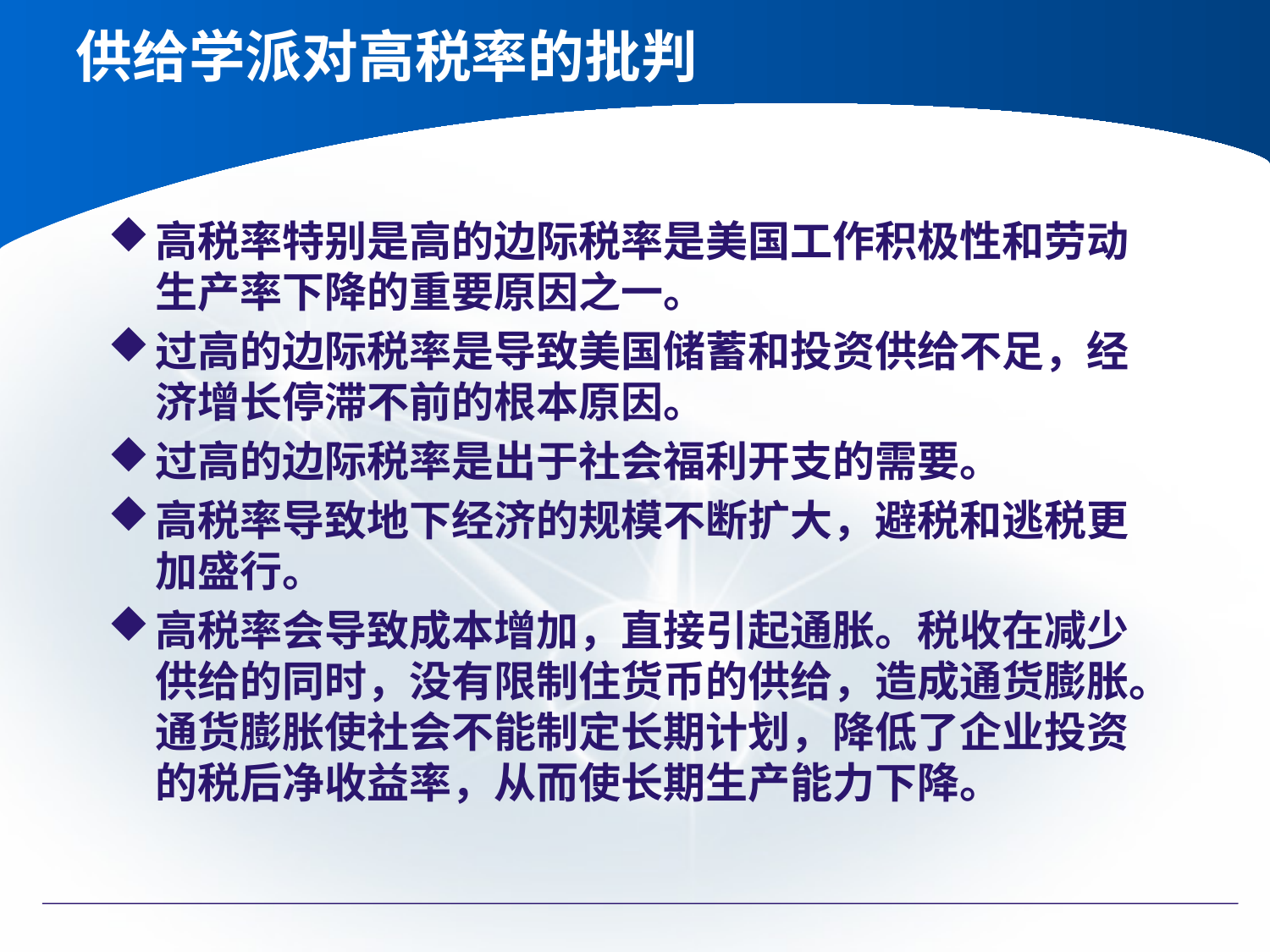

# 供给学派对高税率的批判
高税率特别是高的边际税率是美国工作积极性和劳动生产率下降的重要原因之一。
过高的边际税率是导致美国储蓄和投资供给不足，经济增长停滞不前的根本原因。
过高的边际税率是出于社会福利开支的需要。
高税率导致地下经济的规模不断扩大，避税和逃税更加盛行。
高税率会导致成本增加，直接引起通胀。税收在减少供给的同时，没有限制住货币的供给，造成通货膨胀。通货膨胀使社会不能制定长期计划，降低了企业投资的税后净收益率，从而使长期生产能力下降。